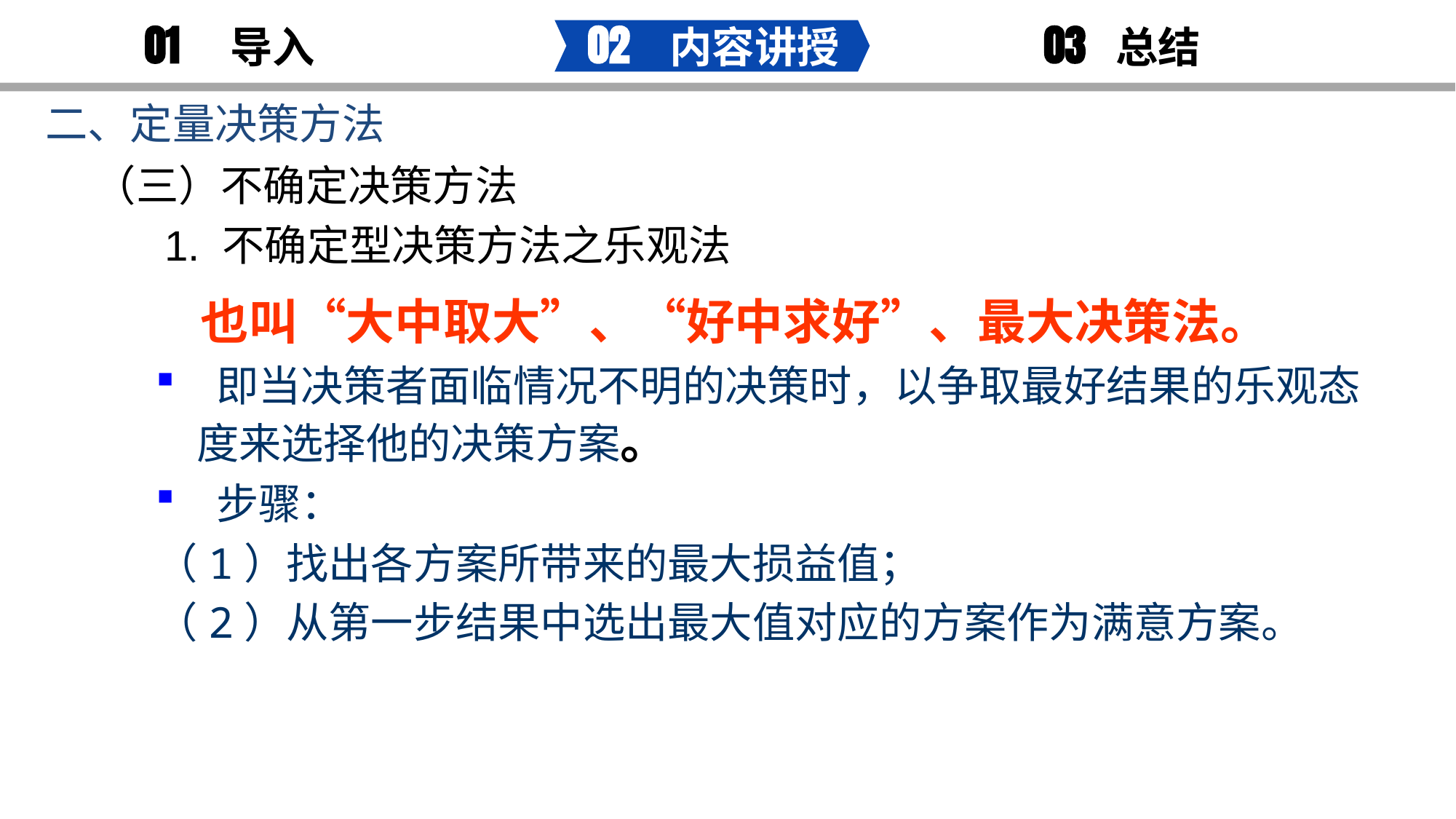

02   内容讲授
03  总结
01    导入

二、定量决策方法
明 年 工 作 计 划
（三）不确定决策方法
      1. 不确定型决策方法之乐观法

   也叫“大中取大”、“好中求好”、最大决策法。
 即当决策者面临情况不明的决策时，以争取最好结果的乐观态度来选择他的决策方案。
 步骤：
（1）找出各方案所带来的最大损益值；
（2）从第一步结果中选出最大值对应的方案作为满意方案。